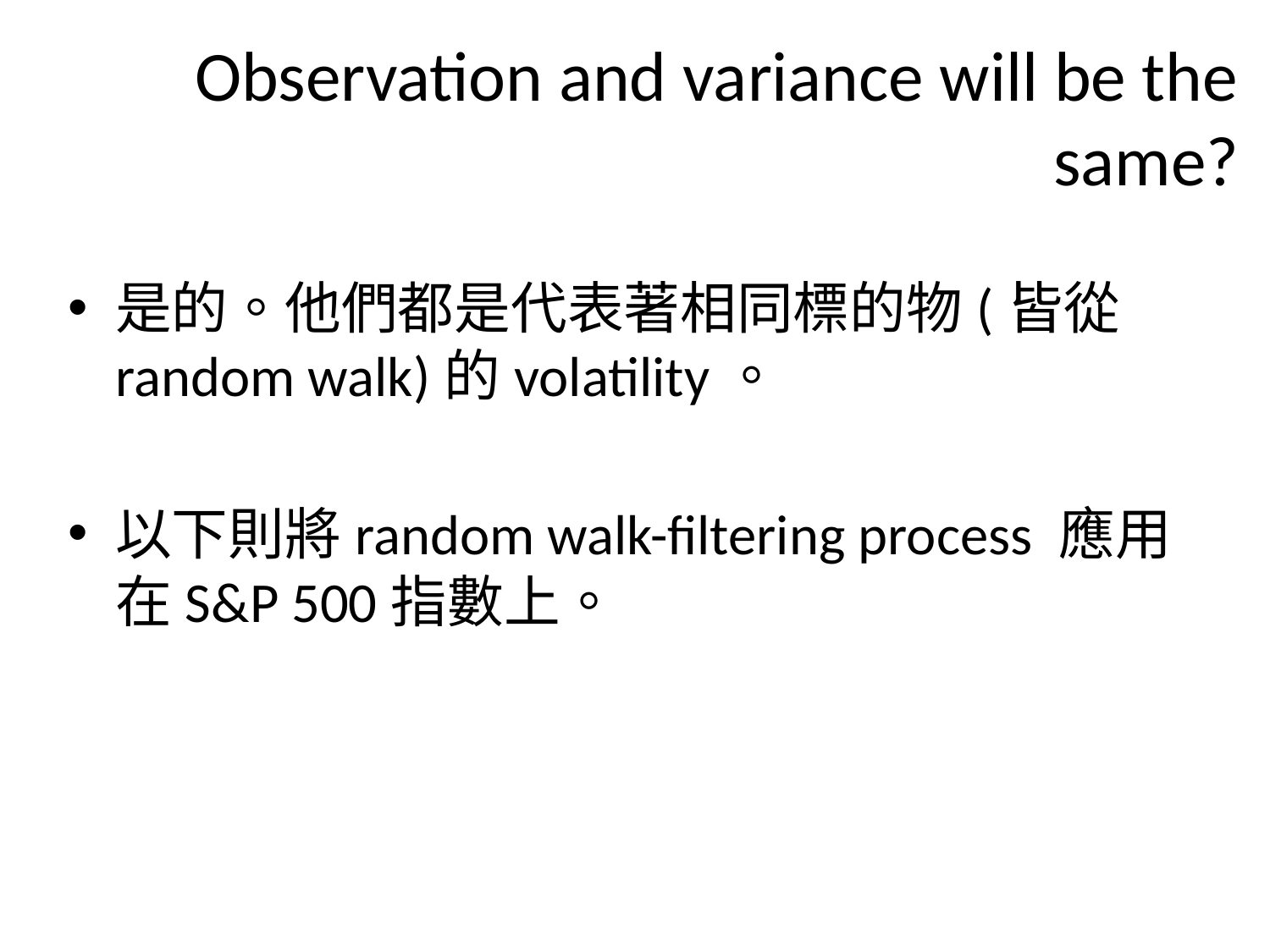

# Observation and variance will be the same?
是的。他們都是代表著相同標的物(皆從random walk)的volatility。

以下則將random walk-filtering process 應用在S&P 500指數上。